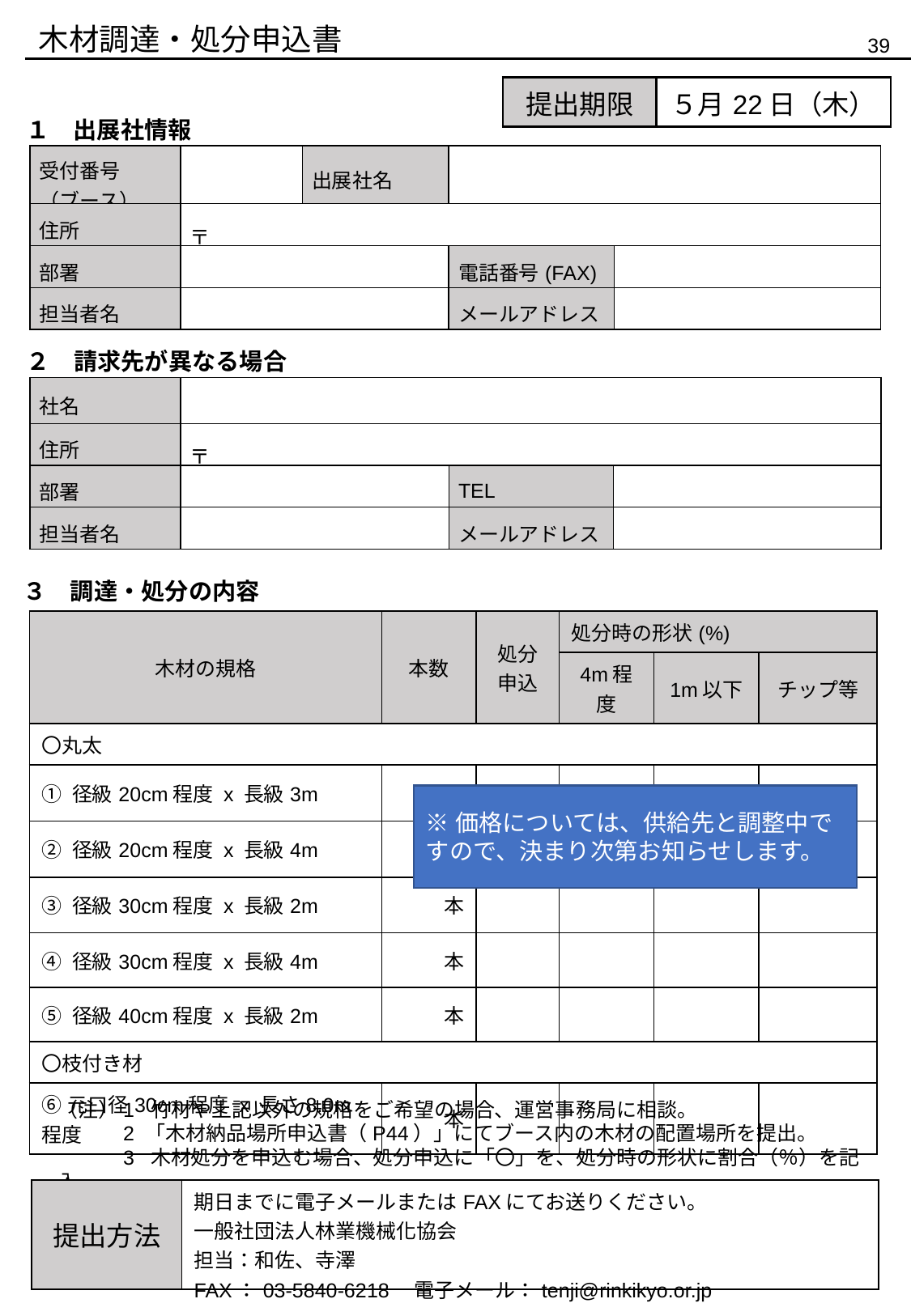

木材調達・処分申込書
39
| 提出期限 | ５月22日（木） |
| --- | --- |
１　出展社情報
| 受付番号 （ブース） |  | 出展社名 |  |  |
| --- | --- | --- | --- | --- |
| 住所 | 〒 |  |  |  |
| 部署 |  |  | 電話番号(FAX) |  |
| 担当者名 |  |  | メールアドレス |  |
２　請求先が異なる場合
| 社名 |  |  |  |
| --- | --- | --- | --- |
| 住所 | 〒 |  |  |
| 部署 |  | TEL |  |
| 担当者名 |  | メールアドレス |  |
３　調達・処分の内容
| 木材の規格 | 本数 | 処分申込 | 処分時の形状(%) | 処分時の形状(%) |  |
| --- | --- | --- | --- | --- | --- |
|  |  |  | 4m程度 | 1m以下 | チップ等 |
| 〇丸太 |  |  |  |  |  |
| ① 径級20cm程度 x 長級3m | 本 |  |  |  |  |
| ② 径級20cm程度 x 長級4m | 本 |  |  |  |  |
| ③ 径級30cm程度 x 長級2m | 本 |  |  |  |  |
| ④ 径級30cm程度 x 長級4m | 本 |  |  |  |  |
| ⑤ 径級40cm程度 x 長級2m | 本 |  |  |  |  |
| 〇枝付き材 |  |  |  |  |  |
| ⑥元口径30cm程度 x 長さ8.0m程度 | 本 |  |  |  |  |
※価格については、供給先と調整中ですので、決まり次第お知らせします。
（注）1  竹材や上記以外の規格をご希望の場合、運営事務局に相談。
　　　2 「木材納品場所申込書（P44）」にてブース内の木材の配置場所を提出。
　　　3  木材処分を申込む場合、処分申込に「〇」を、処分時の形状に割合（％）を記入。
ページ確認
| 提出方法 | 期日までに電子メールまたはFAXにてお送りください。 一般社団法人林業機械化協会 担当：和佐、寺澤 FAX：03-5840-6218　電子メール：tenji@rinkikyo.or.jp |
| --- | --- |